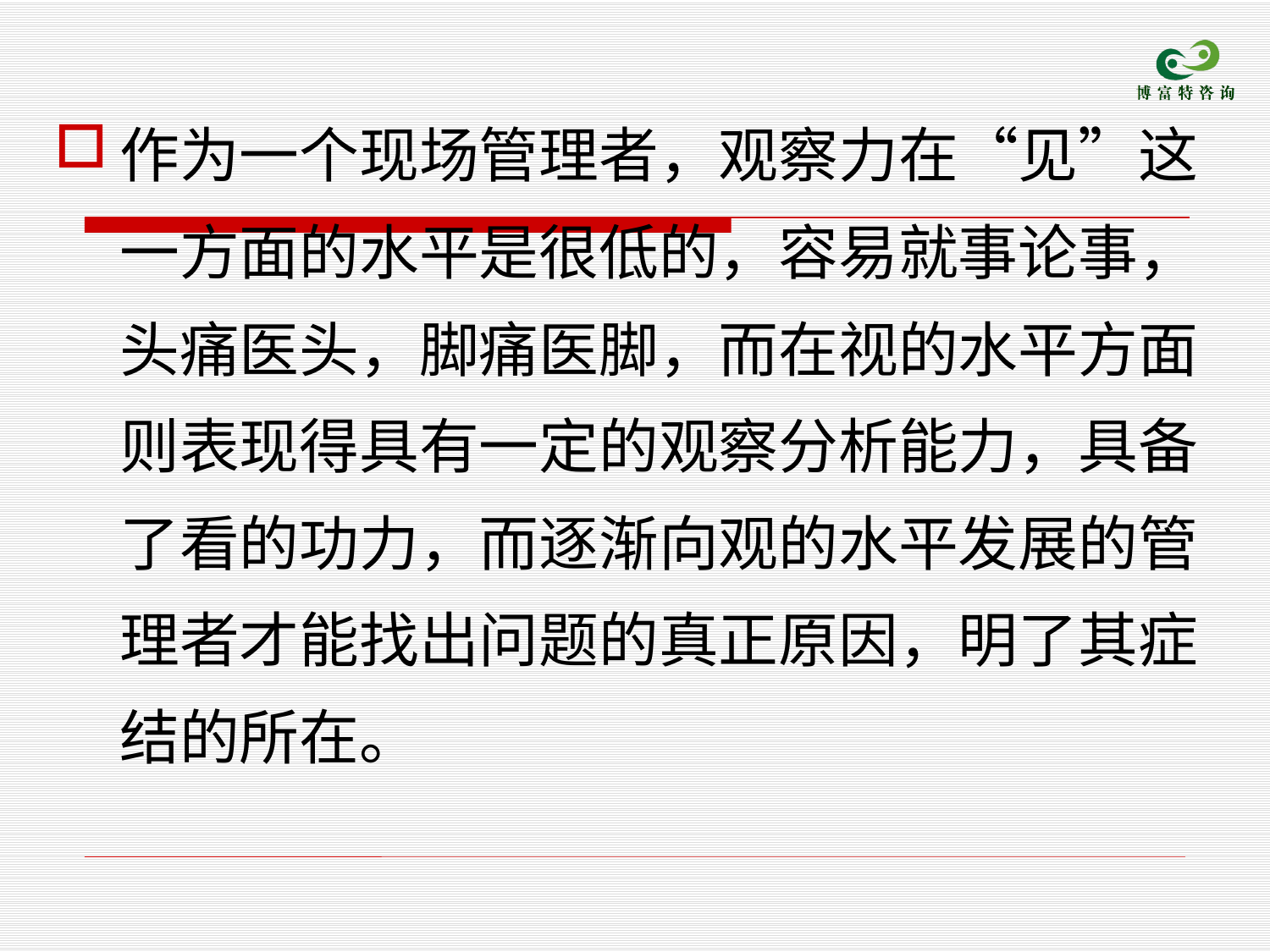

作为一个现场管理者，观察力在“见”这一方面的水平是很低的，容易就事论事，头痛医头，脚痛医脚，而在视的水平方面则表现得具有一定的观察分析能力，具备了看的功力，而逐渐向观的水平发展的管理者才能找出问题的真正原因，明了其症结的所在。
638